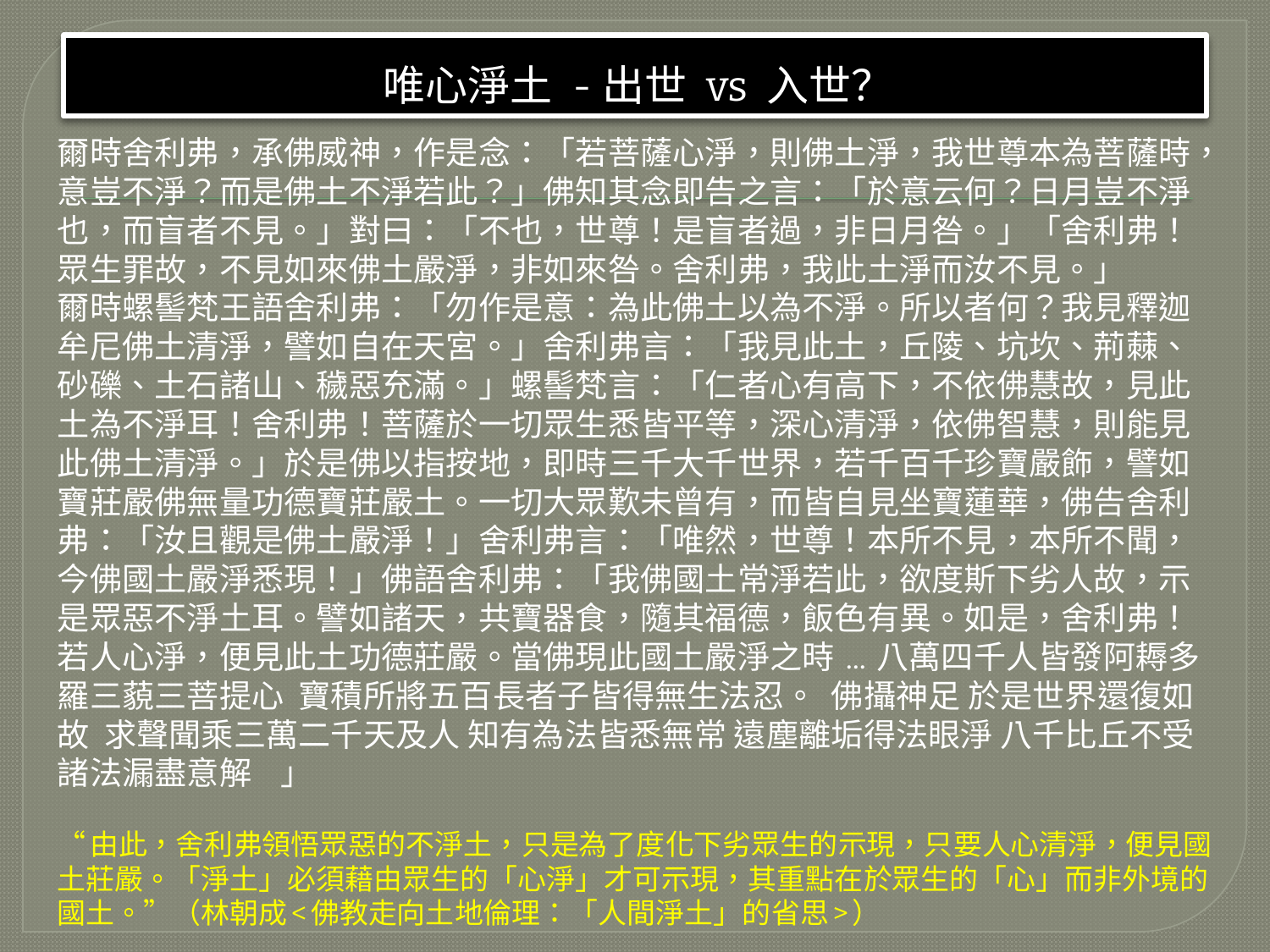

# 唯心淨土 -出世 vs 入世？
爾時舍利弗，承佛威神，作是念：「若菩薩心淨，則佛土淨，我世尊本為菩薩時，意豈不淨？而是佛土不淨若此？」佛知其念即告之言：「於意云何？日月豈不淨也，而盲者不見。」對曰：「不也，世尊！是盲者過，非日月咎。」「舍利弗！眾生罪故，不見如來佛土嚴淨，非如來咎。舍利弗，我此土淨而汝不見。」
爾時螺髻梵王語舍利弗：「勿作是意：為此佛土以為不淨。所以者何？我見釋迦牟尼佛土清淨，譬如自在天宮。」舍利弗言：「我見此土，丘陵、坑坎、荊蕀、砂礫、土石諸山、穢惡充滿。」螺髻梵言：「仁者心有高下，不依佛慧故，見此土為不淨耳！舍利弗！菩薩於一切眾生悉皆平等，深心清淨，依佛智慧，則能見此佛土清淨。」於是佛以指按地，即時三千大千世界，若千百千珍寶嚴飾，譬如寶莊嚴佛無量功德寶莊嚴土。一切大眾歎未曾有，而皆自見坐寶蓮華，佛告舍利弗：「汝且觀是佛土嚴淨！」舍利弗言：「唯然，世尊！本所不見，本所不聞，今佛國土嚴淨悉現！」佛語舍利弗：「我佛國土常淨若此，欲度斯下劣人故，示是眾惡不淨土耳。譬如諸天，共寶器食，隨其福德，飯色有異。如是，舍利弗！若人心淨，便見此土功德莊嚴。當佛現此國土嚴淨之時 ... 八萬四千人皆發阿耨多羅三藐三菩提心  寶積所將五百長者子皆得無生法忍。  佛攝神足 於是世界還復如故  求聲聞乘三萬二千天及人 知有為法皆悉無常 遠塵離垢得法眼淨 八千比丘不受諸法漏盡意解    」

“由此，舍利弗領悟眾惡的不淨土，只是為了度化下劣眾生的示現，只要人心清淨，便見國土莊嚴。「淨土」必須藉由眾生的「心淨」才可示現，其重點在於眾生的「心」而非外境的國土。”（林朝成<佛教走向土地倫理：「人間淨土」的省思>）